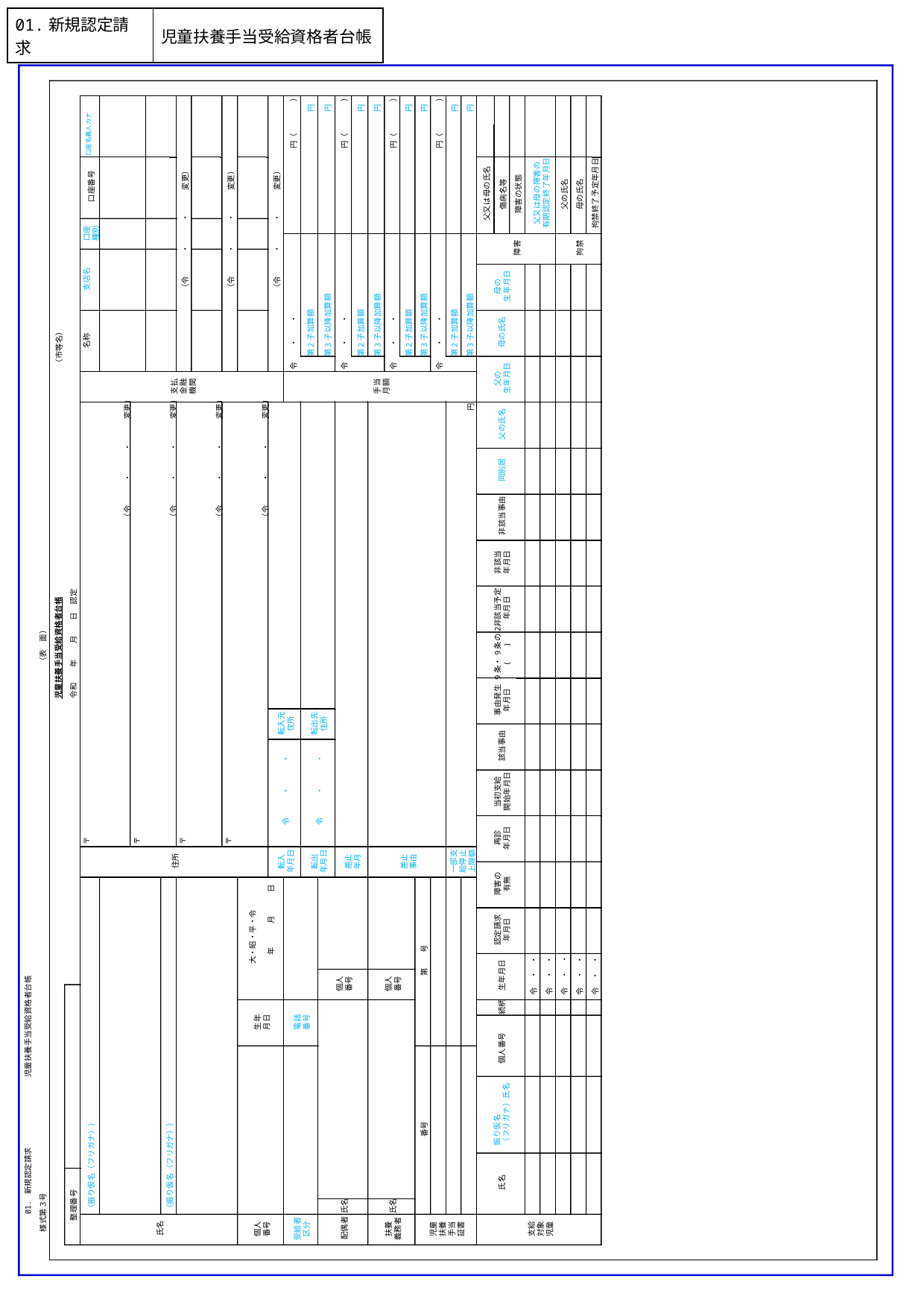

| 01.新規認定請求 | 児童扶養手当受給資格者台帳 |
| --- | --- |

01. 新規認定請求
児童扶養手当受給資格者台帳
様式第３号
（表　面）

児童扶養手当受給資格者台帳

整理番号
令和　　年　　月　　日　認定

口座
口座名義人カナ
（振り仮名（フリガナ））
口座番号
種別

氏名
（振り仮名（フリガナ））

支払
住所

金融
（令　　　・　　　・　　　変更）
機関

（令　　　・　　　・　　　変更）

大・昭・平・令
個人
生年

番号
月日
　　　　年　　　月　　　日

（令　　　・　　　・　　　変更）

転入
転入元
令　　　・　　　・

年月日
住所
令　　・　　・
円（　　　　）
受給者
電話

区分
番号
円
転出

令　　　・　　　・

年月日
第3子以降加算額
円
個人

配偶者
氏名
差止
番号

年月

手当
月額
差止

事由

支店名

名称

（市等名）

〒
（令　　　・　　　・　　　変更）
〒
（令　　　・　　　・　　　変更）
〒
（令　　　・　　　・　　　変更）
〒
（令　　　・　　　・　　　変更）
第2子加算額
転出先
住所
令　　・　　・
円（　　　　）
第2子加算額
円
第3子以降加算額
円
扶養
個人
氏名
令　　・　　・
円（　　　　）
義務者
番号
第2子加算額
円

番号
第　　号
第3子以降加算額
円
児童
令　　・　　・
円（　　　　）

扶養
手当
一部支
第2子加算額
円

証書
給停止
第3子以降加算額
円

円
上限額
父又は母の氏名

振り仮名
（フリガナ）氏名
認定請求
障害の
再診
当初支給
事由発生
9条・9条の2
非該当予定
非該当
父の
母の
氏名
個人番号
続柄
生年月日
該当事由
非該当事由
同別居
父の氏名
母の氏名
傷病名等

年月日
有無
年月日
開始年月日
年月日
(   )
年月日
年月日
生年月日
生年月日
障害
障害の状態

支給
令　・　・

父又は母の障害の
対象
有期認定終了年月日
令　・　・
児童

令　・　・
父の氏名

令　・　・
拘禁
母の氏名

令　・　・
拘禁終了予定年月日